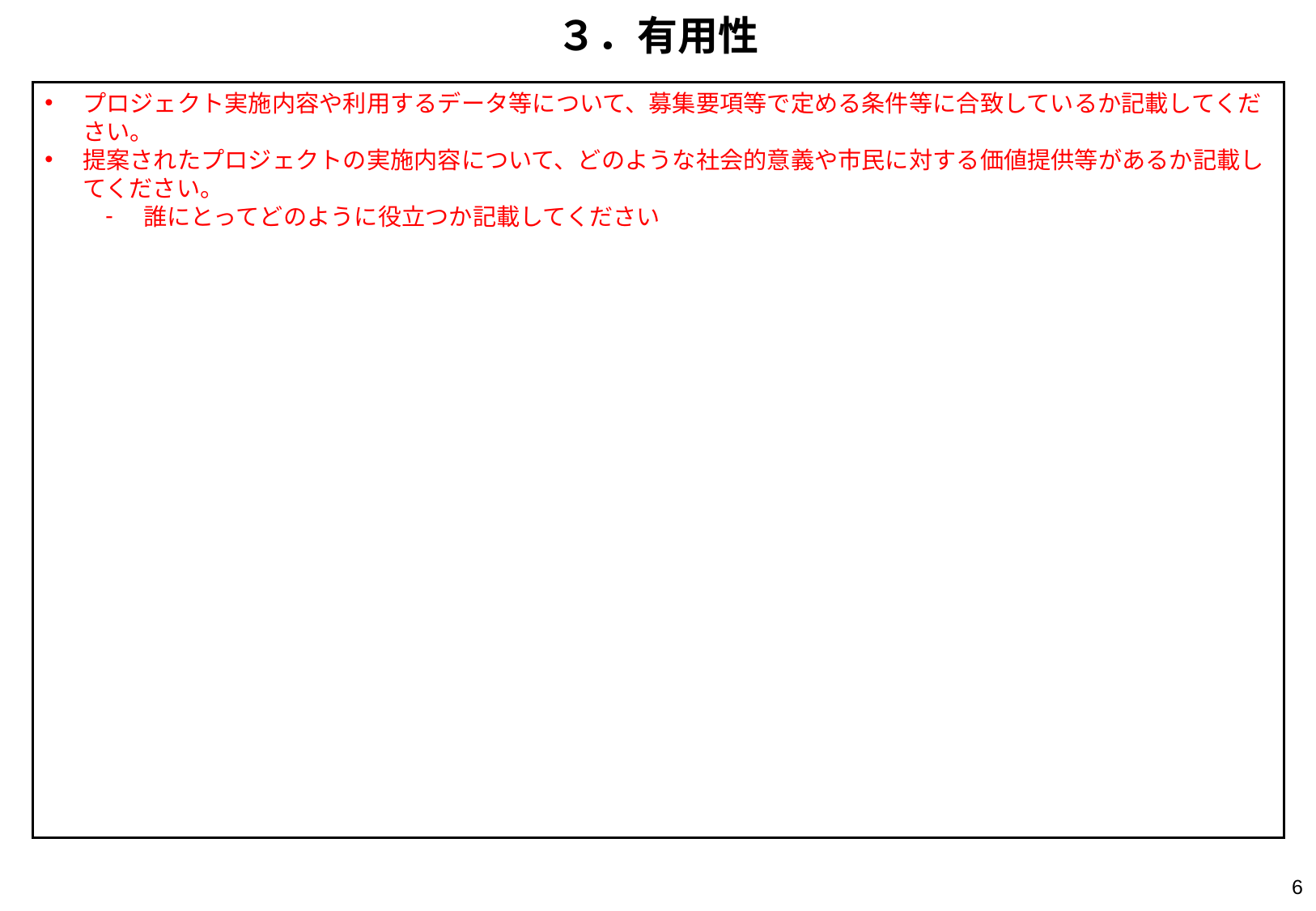

# ３．有用性
プロジェクト実施内容や利用するデータ等について、募集要項等で定める条件等に合致しているか記載してください。
提案されたプロジェクトの実施内容について、どのような社会的意義や市民に対する価値提供等があるか記載してください。
誰にとってどのように役立つか記載してください

6